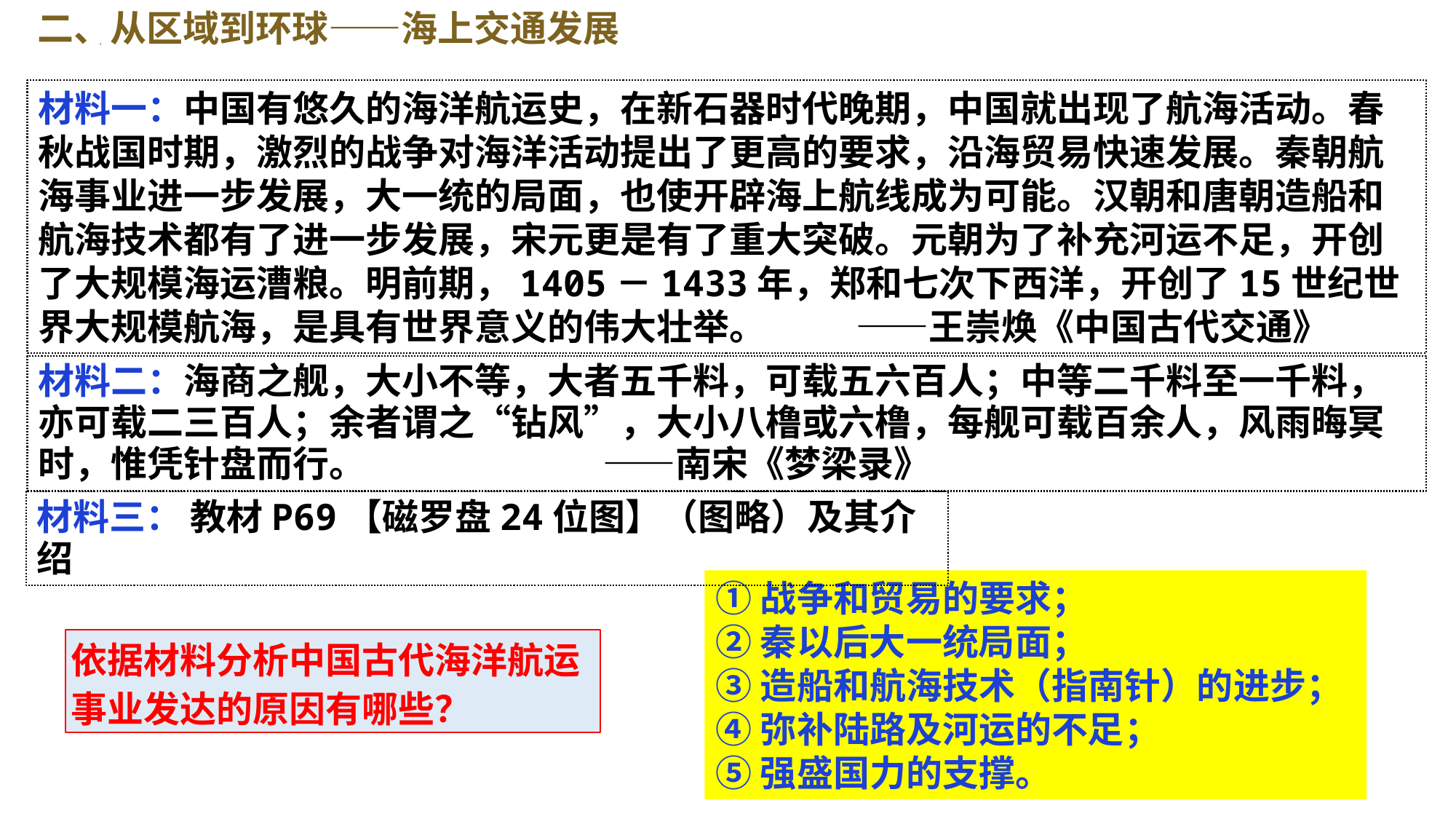

二、从区域到环球——海上交通发展
材料一：中国有悠久的海洋航运史，在新石器时代晚期，中国就出现了航海活动。春秋战国时期，激烈的战争对海洋活动提出了更高的要求，沿海贸易快速发展。秦朝航海事业进一步发展，大一统的局面，也使开辟海上航线成为可能。汉朝和唐朝造船和航海技术都有了进一步发展，宋元更是有了重大突破。元朝为了补充河运不足，开创了大规模海运漕粮。明前期，1405－1433年，郑和七次下西洋，开创了15世纪世界大规模航海，是具有世界意义的伟大壮举。           ——王崇焕《中国古代交通》
材料二：海商之舰，大小不等，大者五千料，可载五六百人；中等二千料至一千料，亦可载二三百人；余者谓之“钻风”，大小八橹或六橹，每舰可载百余人，风雨晦冥时，惟凭针盘而行。                             ——南宋《梦梁录》
材料三： 教材P69【磁罗盘24位图】（图略）及其介绍
①战争和贸易的要求；
②秦以后大一统局面；
③造船和航海技术（指南针）的进步；
④弥补陆路及河运的不足；
⑤强盛国力的支撑。
依据材料分析中国古代海洋航运事业发达的原因有哪些？